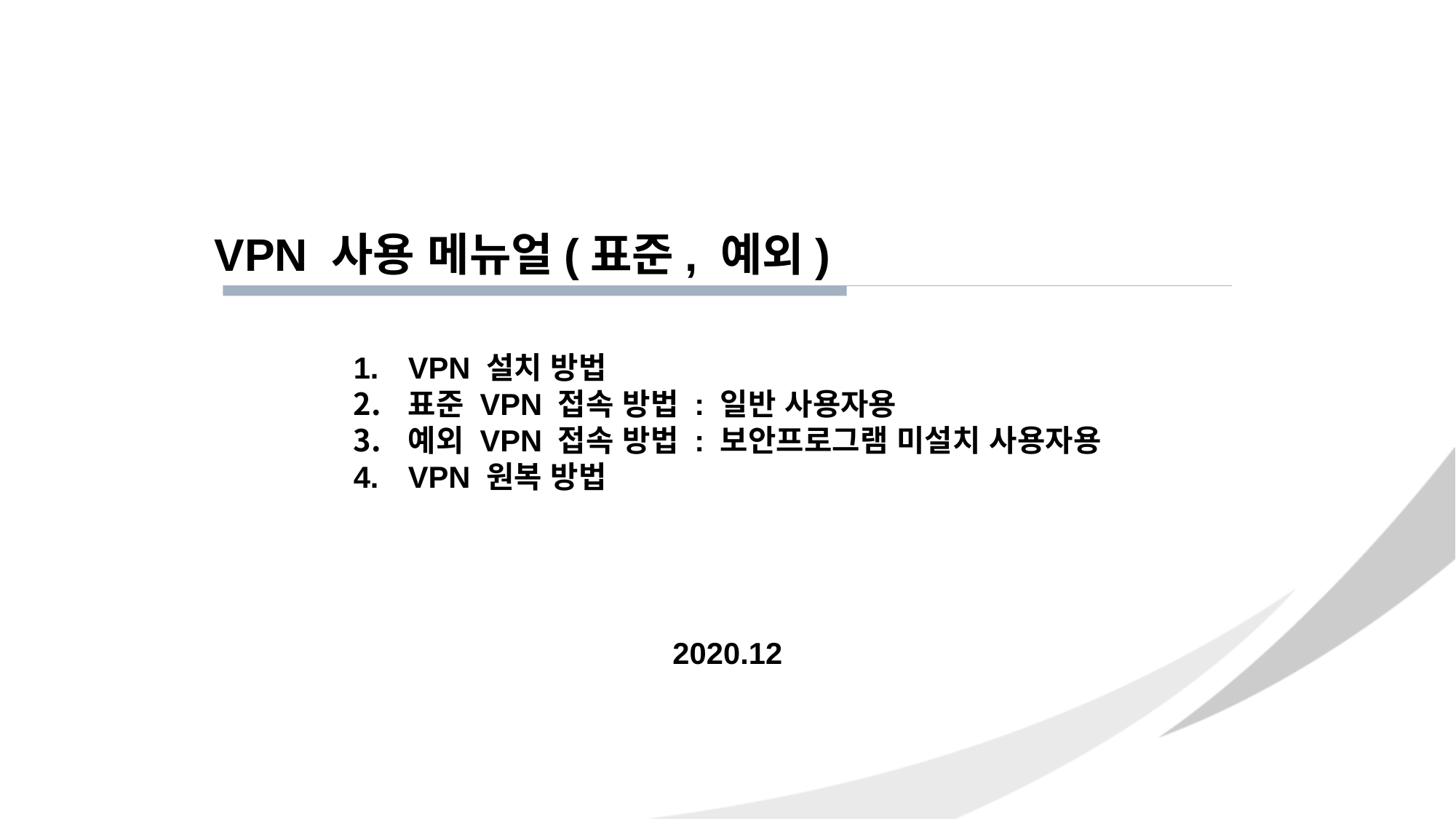

VPN 사용 메뉴얼(표준, 예외)
VPN 설치 방법
표준 VPN 접속 방법 : 일반 사용자용
예외 VPN 접속 방법 : 보안프로그램 미설치 사용자용
VPN 원복 방법
2020.12